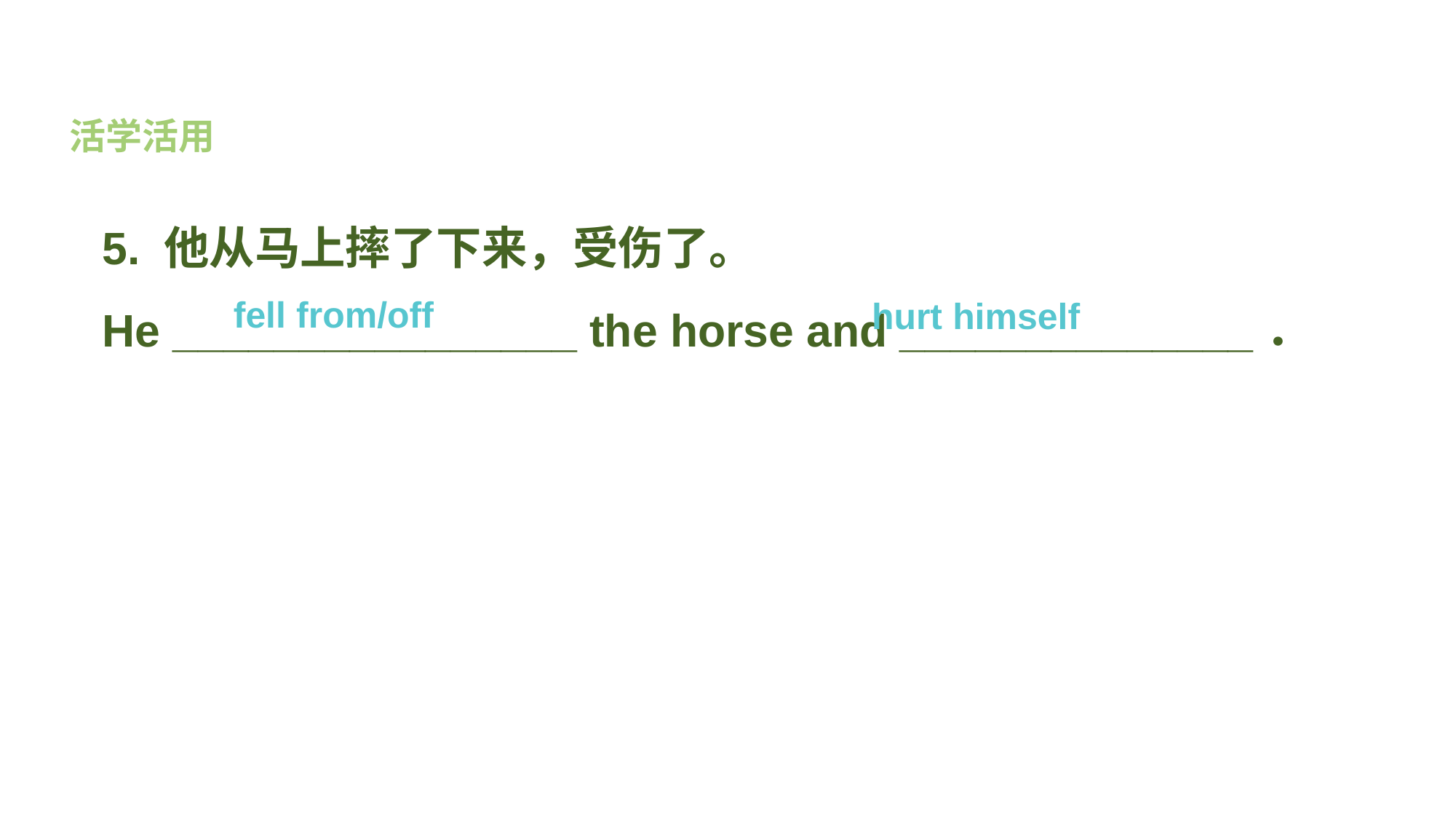

活学活用
5. 他从马上摔了下来，受伤了。
He ________________ the horse and ______________．
fell from/off
hurt himself